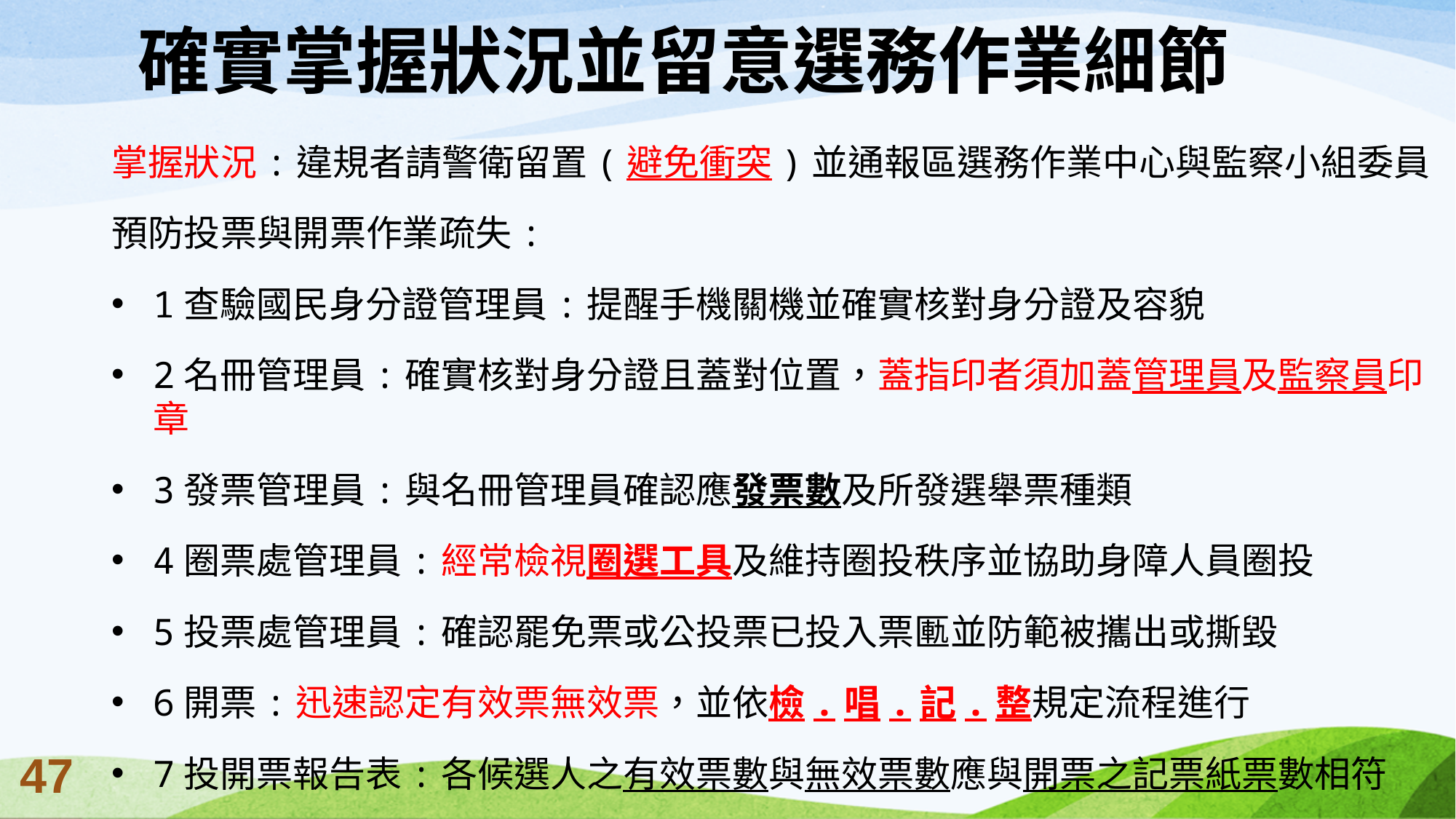

# 確實掌握狀況並留意選務作業細節
掌握狀況:違規者請警衛留置(避免衝突)並通報區選務作業中心與監察小組委員
預防投票與開票作業疏失:
1查驗國民身分證管理員:提醒手機關機並確實核對身分證及容貌
2名冊管理員:確實核對身分證且蓋對位置，蓋指印者須加蓋管理員及監察員印章
3發票管理員:與名冊管理員確認應發票數及所發選舉票種類
4圈票處管理員:經常檢視圈選工具及維持圈投秩序並協助身障人員圈投
5投票處管理員:確認罷免票或公投票已投入票匭並防範被攜出或撕毀
6開票:迅速認定有效票無效票，並依檢.唱.記.整規定流程進行
7投開票報告表:各候選人之有效票數與無效票數應與開票之記票紙票數相符
47